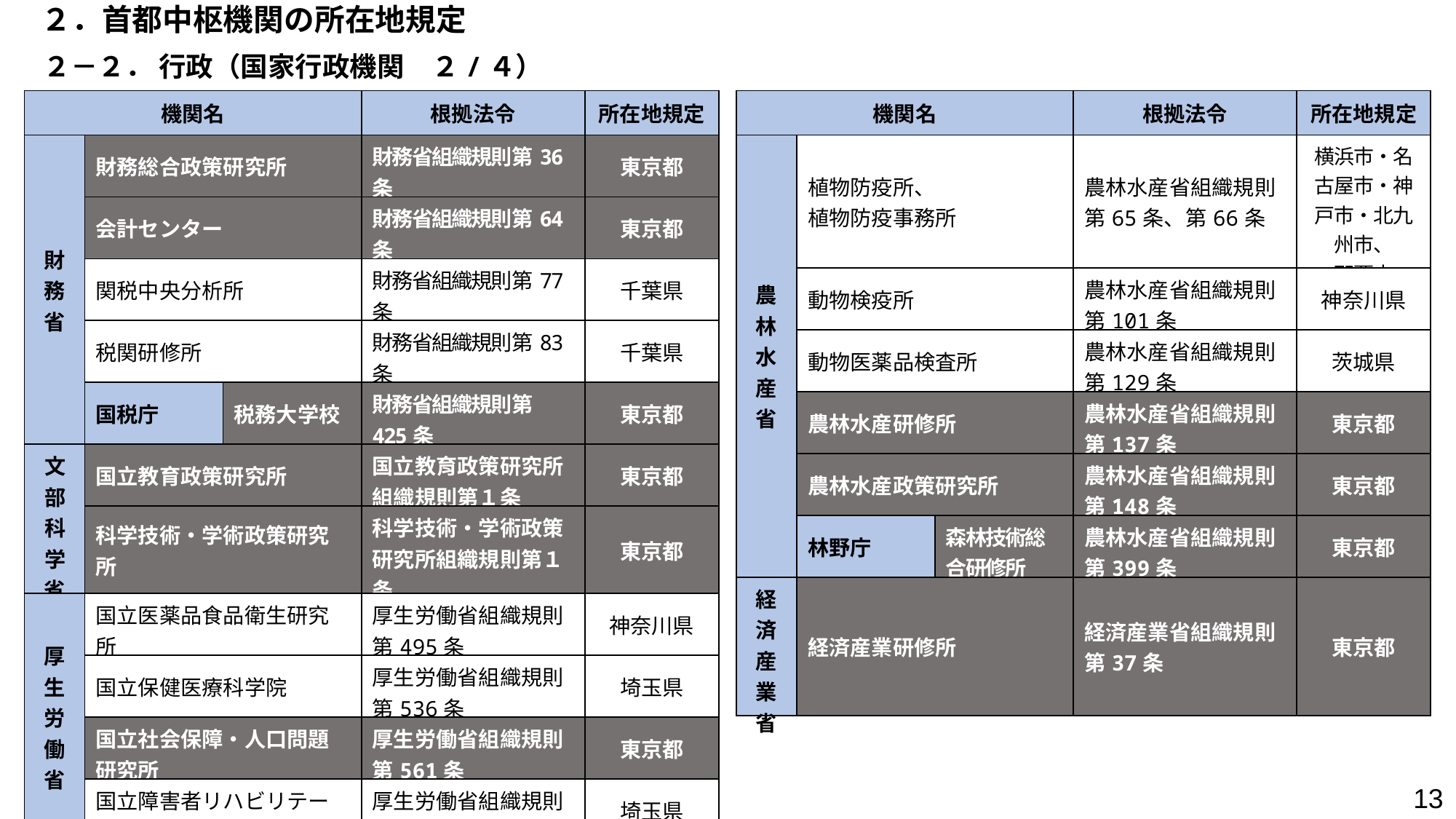

２．首都中枢機関の所在地規定
２－２． 行政（国家行政機関　２/４）
| 機関名 |  |  | 根拠法令 | 所在地規定 |
| --- | --- | --- | --- | --- |
| 農林水産省 | 植物防疫所、 植物防疫事務所 |  | 農林水産省組織規則 第65条、第66条 | 横浜市・名古屋市・神戸市・北九州市、 那覇市 |
|  | 動物検疫所 |  | 農林水産省組織規則第101条 | 神奈川県 |
|  | 動物医薬品検査所 |  | 農林水産省組織規則第129条 | 茨城県 |
|  | 農林水産研修所 |  | 農林水産省組織規則第137条 | 東京都 |
|  | 農林水産政策研究所 |  | 農林水産省組織規則第148条 | 東京都 |
|  | 林野庁 | 森林技術総合研修所 | 農林水産省組織規則第399条 | 東京都 |
| 経済産業省 | 経済産業研修所 |  | 経済産業省組織規則第37条 | 東京都 |
| 機関名 |  |  | 根拠法令 | 所在地規定 |
| --- | --- | --- | --- | --- |
| 財務省 | 財務総合政策研究所 |  | 財務省組織規則第36条 | 東京都 |
|  | 会計センター |  | 財務省組織規則第64条 | 東京都 |
|  | 関税中央分析所 |  | 財務省組織規則第77条 | 千葉県 |
|  | 税関研修所 |  | 財務省組織規則第83条 | 千葉県 |
|  | 国税庁 | 税務大学校 | 財務省組織規則第425条 | 東京都 |
| 文部科学省 | 国立教育政策研究所 |  | 国立教育政策研究所 組織規則第１条 | 東京都 |
|  | 科学技術・学術政策研究所 |  | 科学技術・学術政策研究所組織規則第１条 | 東京都 |
| 厚生労働省 | 国立医薬品食品衛生研究所 |  | 厚生労働省組織規則第495条 | 神奈川県 |
|  | 国立保健医療科学院 |  | 厚生労働省組織規則第536条 | 埼玉県 |
|  | 国立社会保障・人口問題研究所 |  | 厚生労働省組織規則第561条 | 東京都 |
|  | 国立障害者リハビリテーションセンター |  | 厚生労働省組織規則第623条 | 埼玉県 |
13